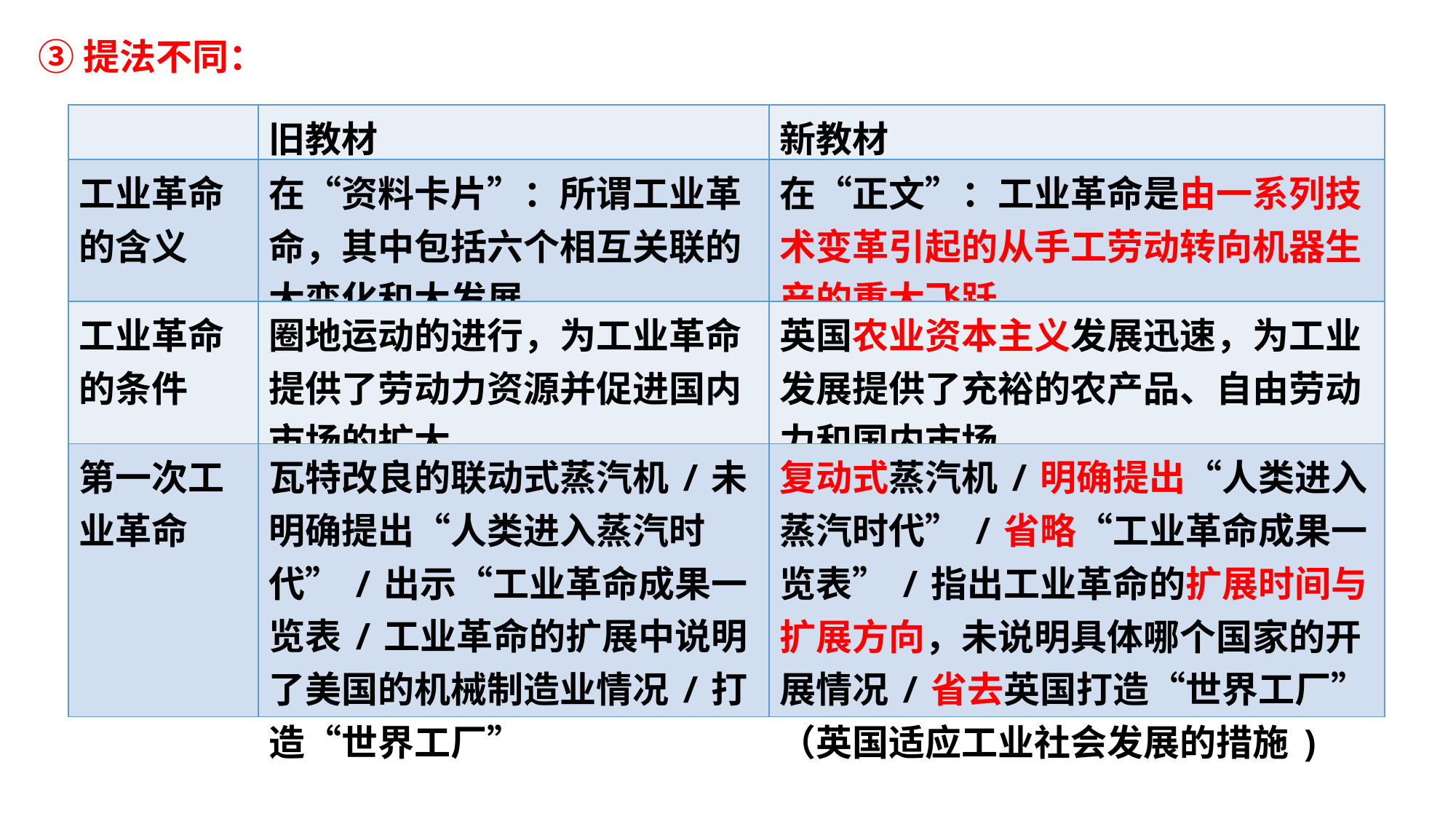

③提法不同：
|  | 旧教材 | 新教材 |
| --- | --- | --- |
| 工业革命的含义 | 在“资料卡片”：所谓工业革命，其中包括六个相互关联的大变化和大发展。 | 在“正文”：工业革命是由一系列技术变革引起的从手工劳动转向机器生产的重大飞跃。 |
| 工业革命的条件 | 圈地运动的进行，为工业革命提供了劳动力资源并促进国内市场的扩大。 | 英国农业资本主义发展迅速，为工业发展提供了充裕的农产品、自由劳动力和国内市场。 |
| 第一次工业革命 | 瓦特改良的联动式蒸汽机/未明确提出“人类进入蒸汽时代”/出示“工业革命成果一览表/工业革命的扩展中说明了美国的机械制造业情况/打造“世界工厂” | 复动式蒸汽机/明确提出“人类进入蒸汽时代”/省略“工业革命成果一览表”/指出工业革命的扩展时间与扩展方向，未说明具体哪个国家的开展情况/省去英国打造“世界工厂”（英国适应工业社会发展的措施) |